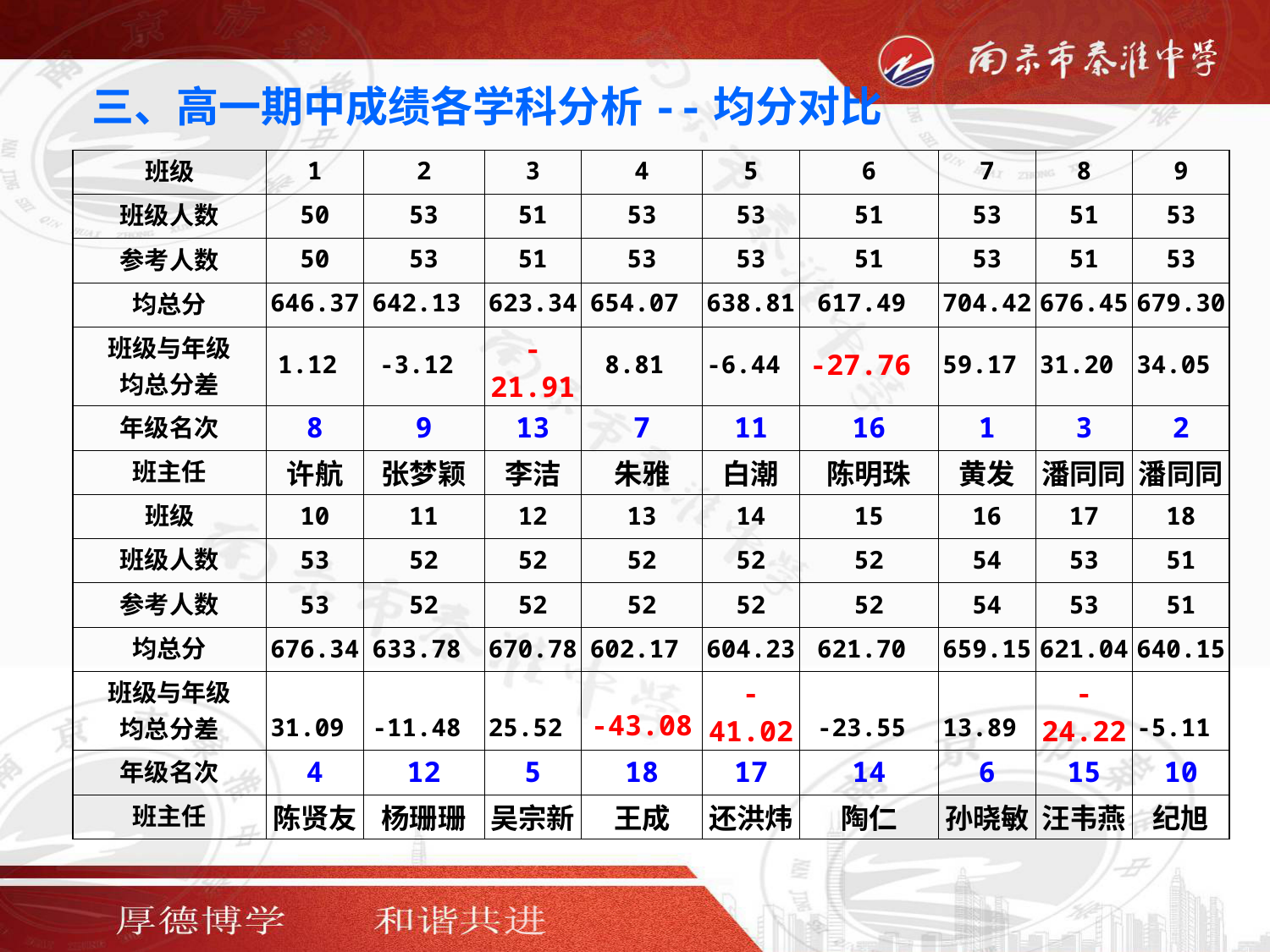

三、高一期中成绩各学科分析--均分对比
| 班级 | 1 | 2 | 3 | 4 | 5 | 6 | 7 | 8 | 9 |
| --- | --- | --- | --- | --- | --- | --- | --- | --- | --- |
| 班级人数 | 50 | 53 | 51 | 53 | 53 | 51 | 53 | 51 | 53 |
| 参考人数 | 50 | 53 | 51 | 53 | 53 | 51 | 53 | 51 | 53 |
| 均总分 | 646.37 | 642.13 | 623.34 | 654.07 | 638.81 | 617.49 | 704.42 | 676.45 | 679.30 |
| 班级与年级 均总分差 | 1.12 | -3.12 | -21.91 | 8.81 | -6.44 | -27.76 | 59.17 | 31.20 | 34.05 |
| 年级名次 | 8 | 9 | 13 | 7 | 11 | 16 | 1 | 3 | 2 |
| 班主任 | 许航 | 张梦颖 | 李洁 | 朱雅 | 白潮 | 陈明珠 | 黄发 | 潘同同 | 潘同同 |
| 班级 | 10 | 11 | 12 | 13 | 14 | 15 | 16 | 17 | 18 |
| 班级人数 | 53 | 52 | 52 | 52 | 52 | 52 | 54 | 53 | 51 |
| 参考人数 | 53 | 52 | 52 | 52 | 52 | 52 | 54 | 53 | 51 |
| 均总分 | 676.34 | 633.78 | 670.78 | 602.17 | 604.23 | 621.70 | 659.15 | 621.04 | 640.15 |
| 班级与年级 均总分差 | 31.09 | -11.48 | 25.52 | -43.08 | -41.02 | -23.55 | 13.89 | -24.22 | -5.11 |
| 年级名次 | 4 | 12 | 5 | 18 | 17 | 14 | 6 | 15 | 10 |
| 班主任 | 陈贤友 | 杨珊珊 | 吴宗新 | 王成 | 还洪炜 | 陶仁 | 孙晓敏 | 汪韦燕 | 纪旭 |